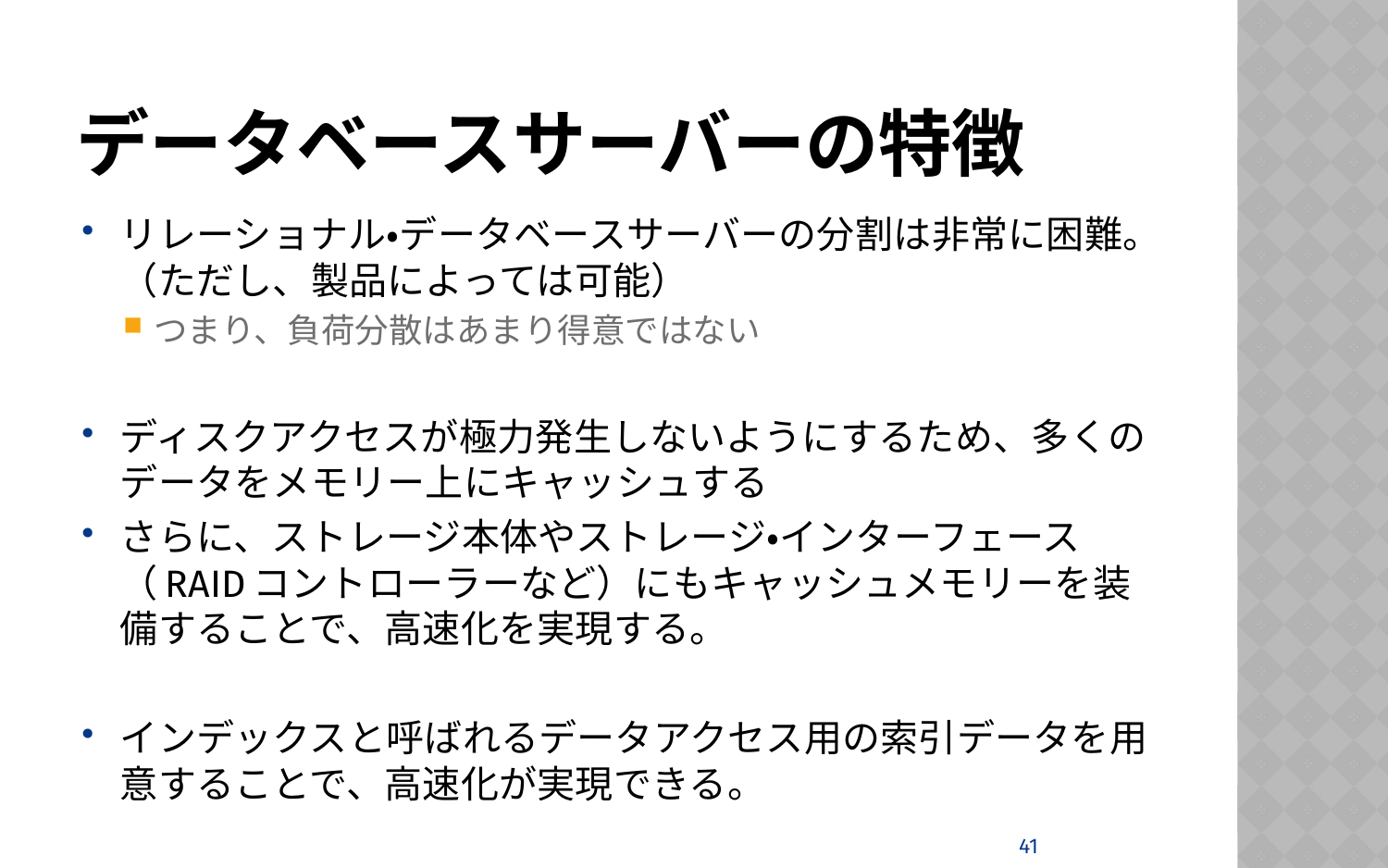

# データベースサーバーの特徴
リレーショナル・データベースサーバーの分割は非常に困難。（ただし、製品によっては可能）
つまり、負荷分散はあまり得意ではない

ディスクアクセスが極力発生しないようにするため、多くのデータをメモリー上にキャッシュする
さらに、ストレージ本体やストレージ・インターフェース（RAIDコントローラーなど）にもキャッシュメモリーを装備することで、高速化を実現する。

インデックスと呼ばれるデータアクセス用の索引データを用意することで、高速化が実現できる。
41